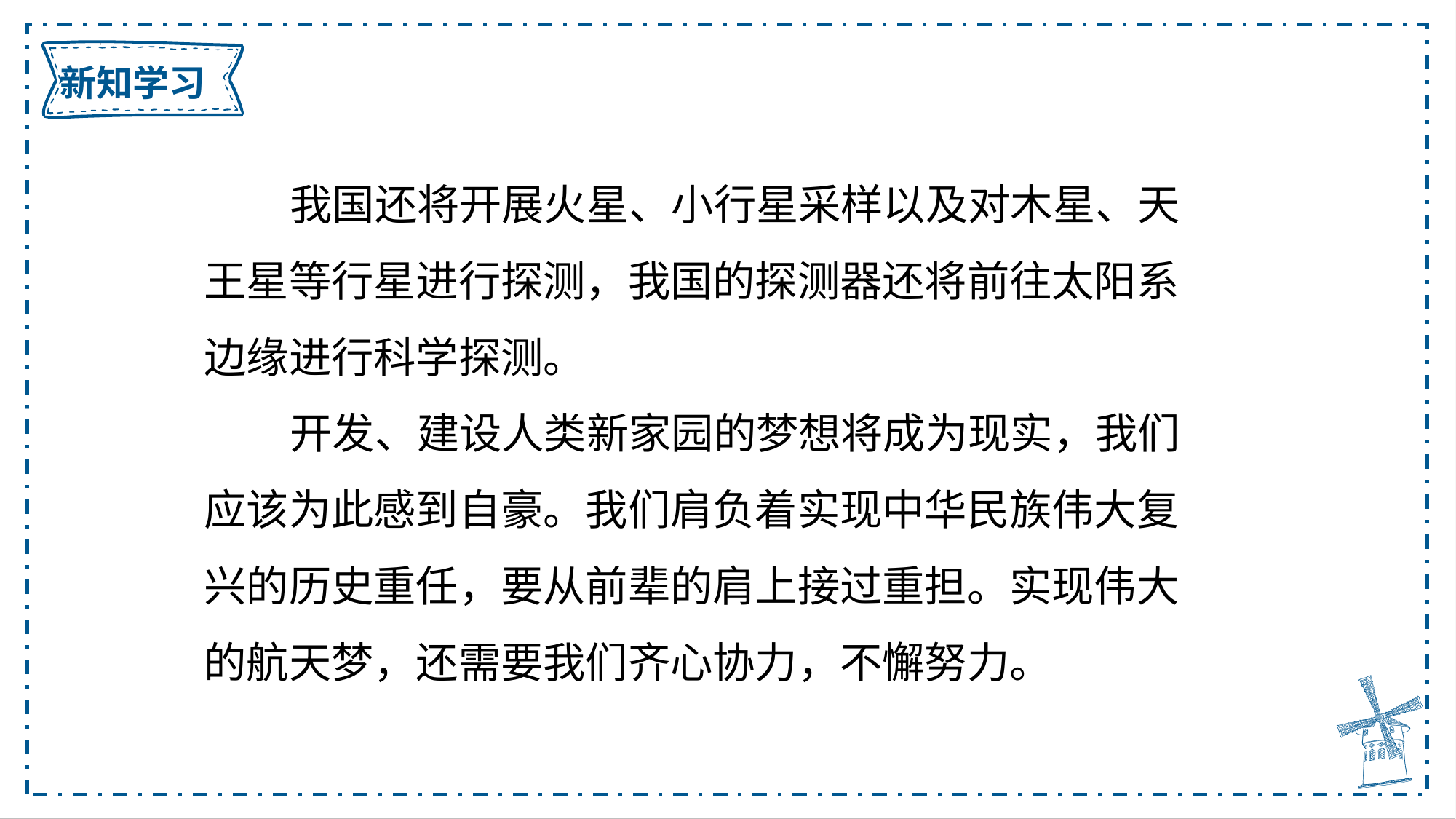

我国还将开展火星、小行星采样以及对木星、天王星等行星进行探测，我国的探测器还将前往太阳系边缘进行科学探测。
        开发、建设人类新家园的梦想将成为现实，我们应该为此感到自豪。我们肩负着实现中华民族伟大复兴的历史重任，要从前辈的肩上接过重担。实现伟大的航天梦，还需要我们齐心协力，不懈努力。